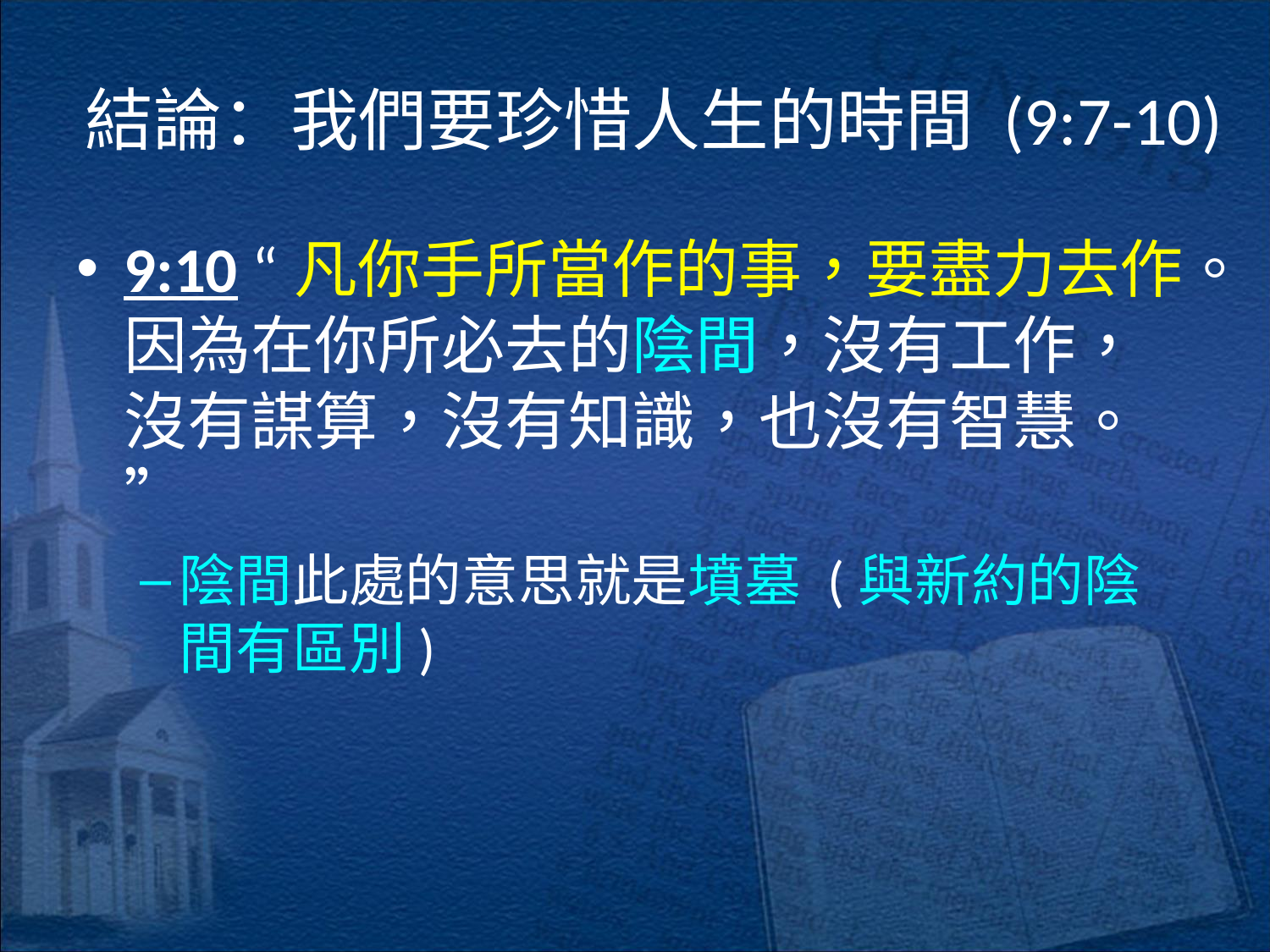

# 結論：我們要珍惜人生的時間 (9:7-10)
9:10 “凡你手所當作的事，要盡力去作。因為在你所必去的陰間，沒有工作，沒有謀算，沒有知識，也沒有智慧。”
陰間此處的意思就是墳墓 (與新約的陰間有區別)